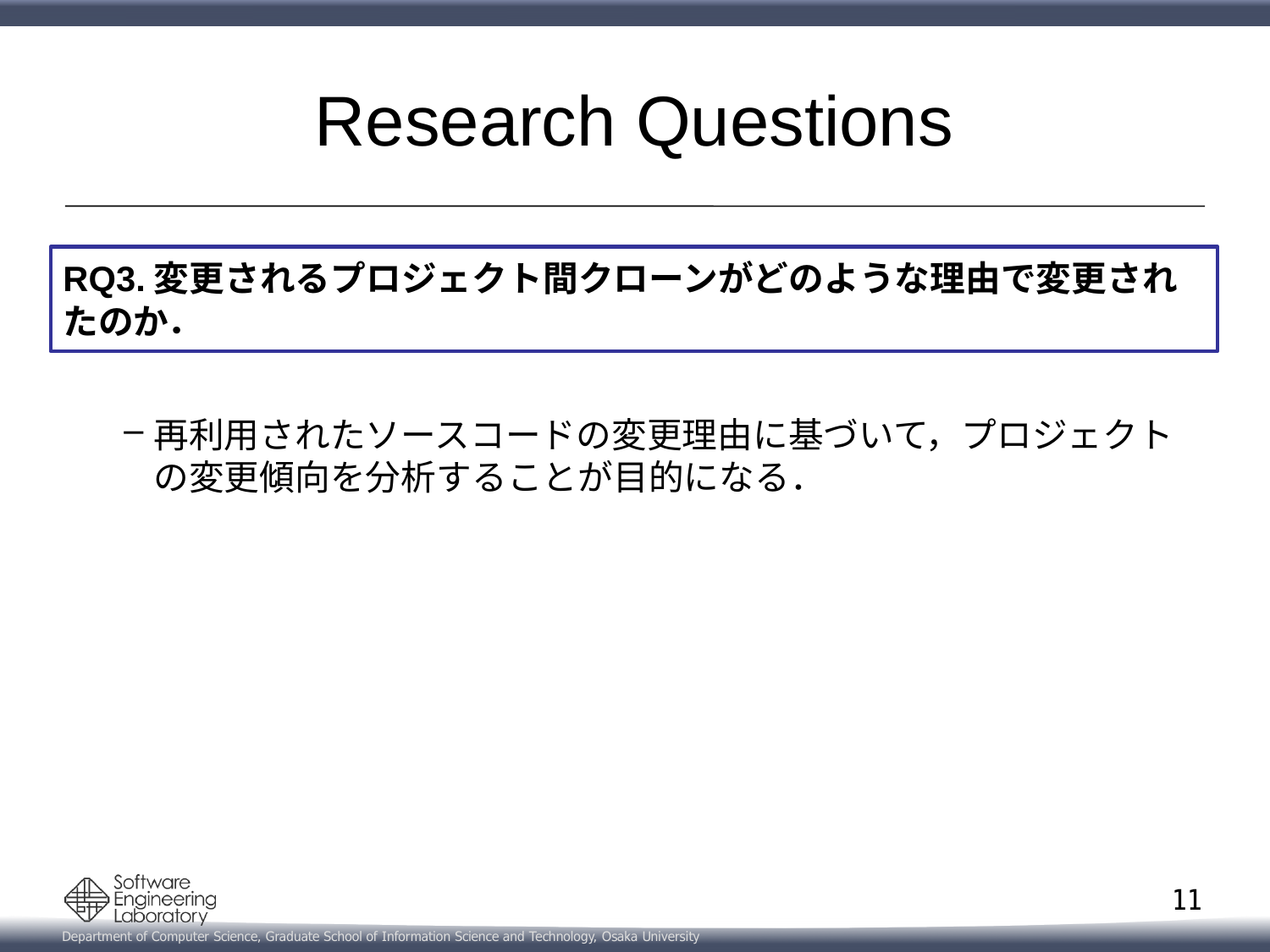

# Research Questions

再利用されたソースコードの変更理由に基づいて，プロジェクトの変更傾向を分析することが目的になる．
RQ3.変更されるプロジェクト間クローンがどのような理由で変更されたのか．
11